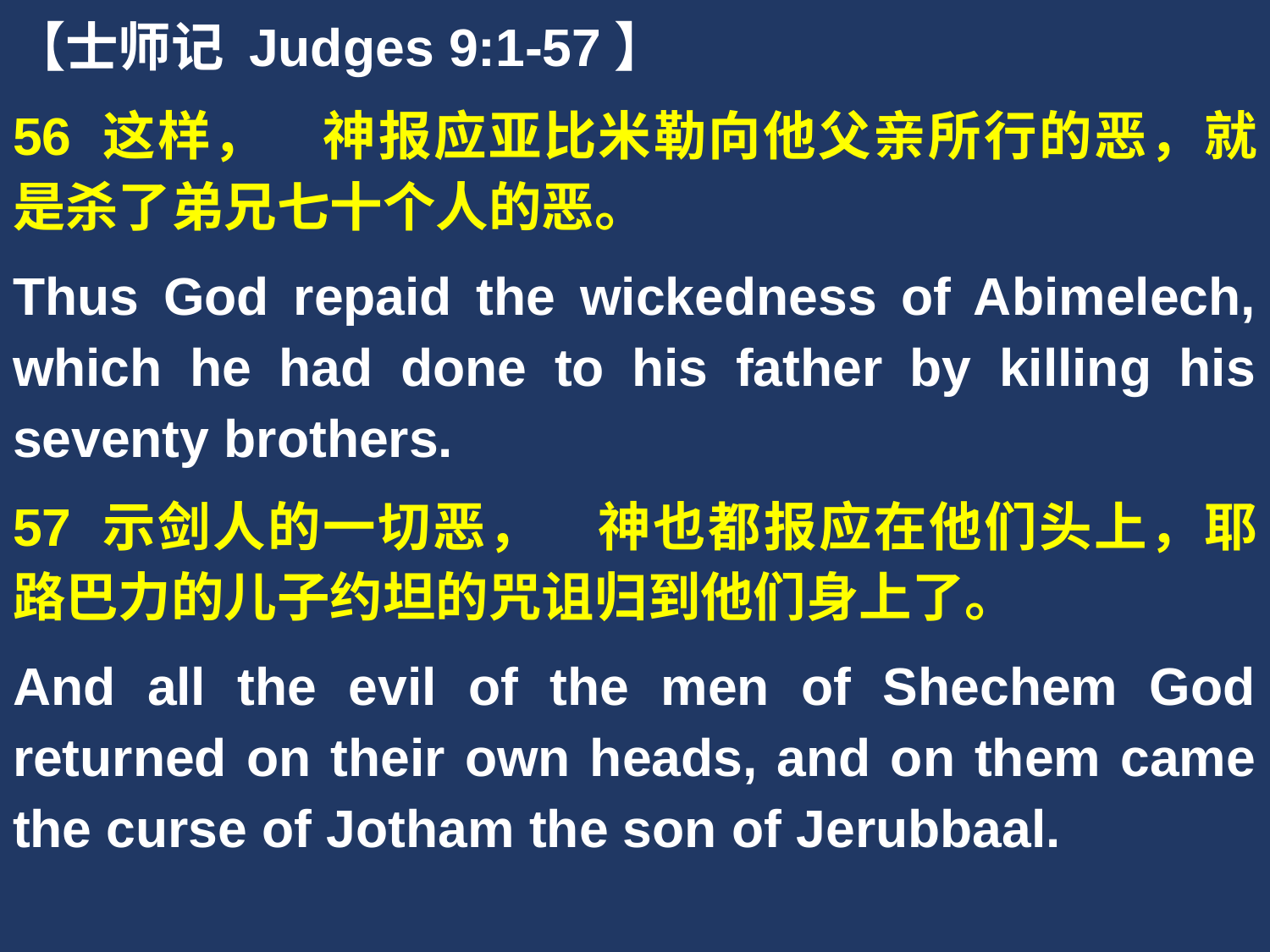

【士师记 Judges 9:1-57】
56 这样，　神报应亚比米勒向他父亲所行的恶，就是杀了弟兄七十个人的恶。
Thus God repaid the wickedness of Abimelech, which he had done to his father by killing his seventy brothers.
57 示剑人的一切恶，　神也都报应在他们头上，耶路巴力的儿子约坦的咒诅归到他们身上了。
And all the evil of the men of Shechem God returned on their own heads, and on them came the curse of Jotham the son of Jerubbaal.